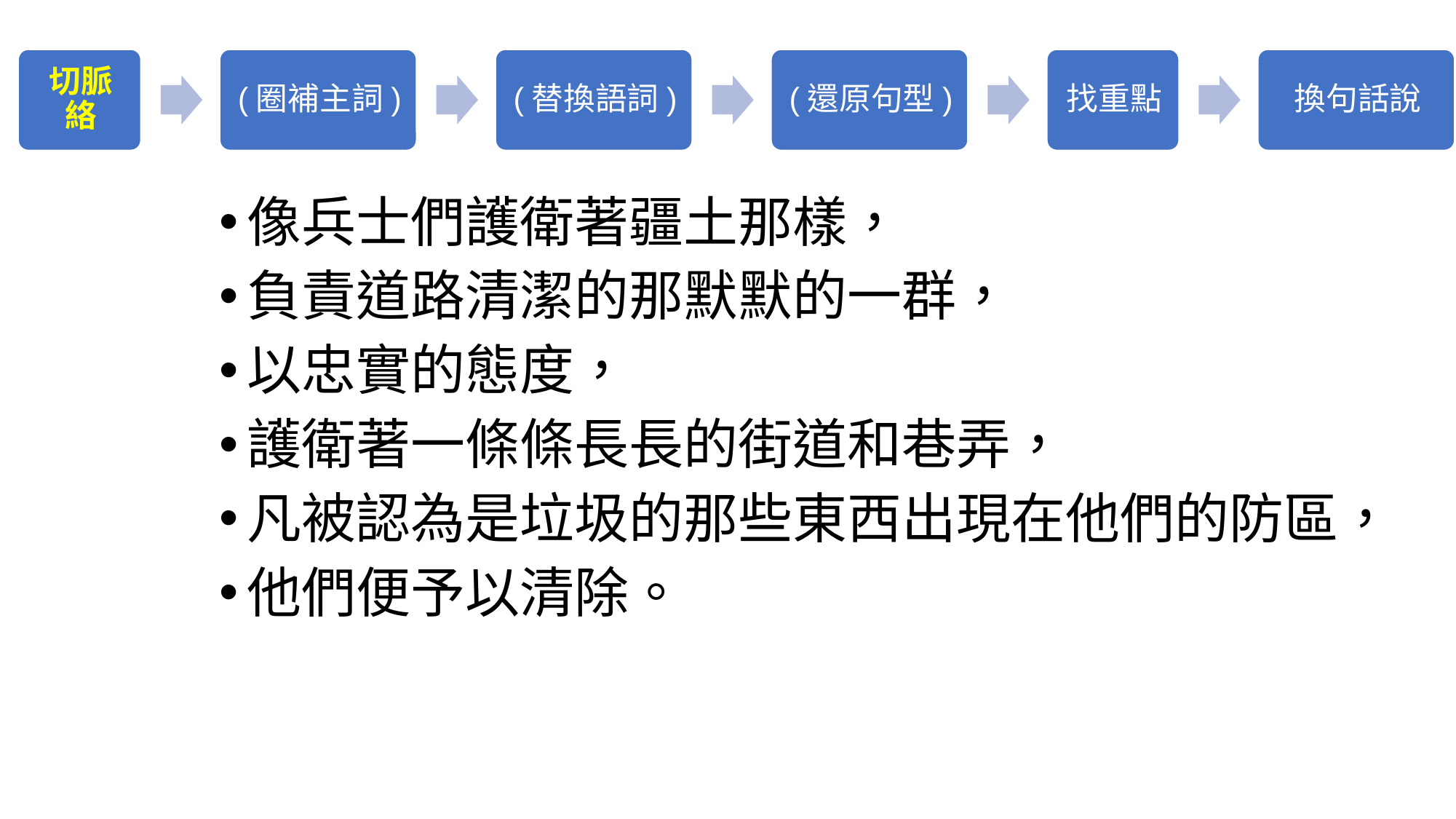

切脈絡

(圈補主詞)

(替換語詞)

(還原句型)

找重點

換句話說
像兵士們護衛著疆土那樣，
負責道路清潔的那默默的一群，
以忠實的態度，
護衛著一條條長長的街道和巷弄，
凡被認為是垃圾的那些東西出現在他們的防區，
他們便予以清除。